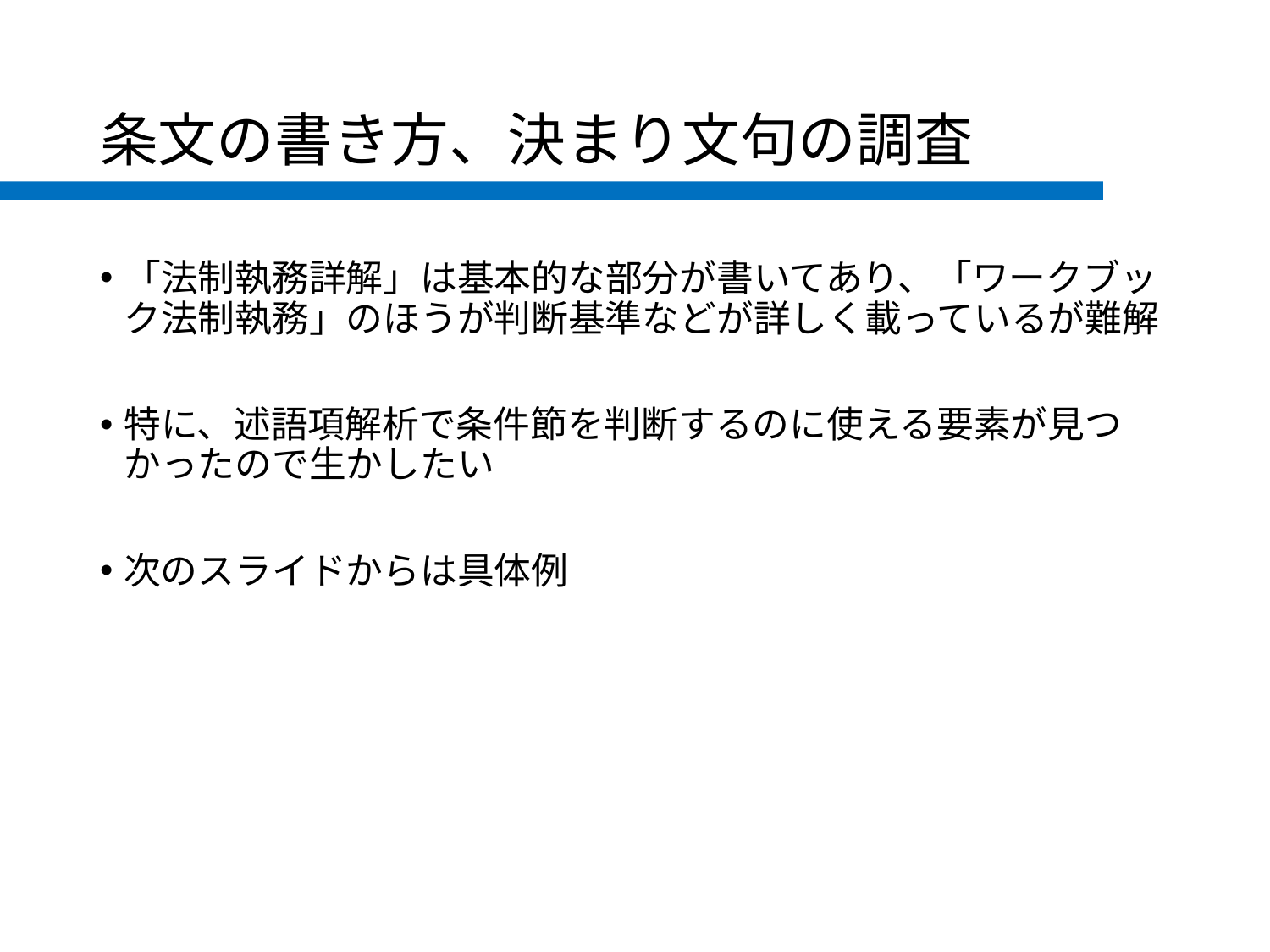

# 条文の書き方、決まり文句の調査
「法制執務詳解」は基本的な部分が書いてあり、「ワークブック法制執務」のほうが判断基準などが詳しく載っているが難解

特に、述語項解析で条件節を判断するのに使える要素が見つかったので生かしたい

次のスライドからは具体例